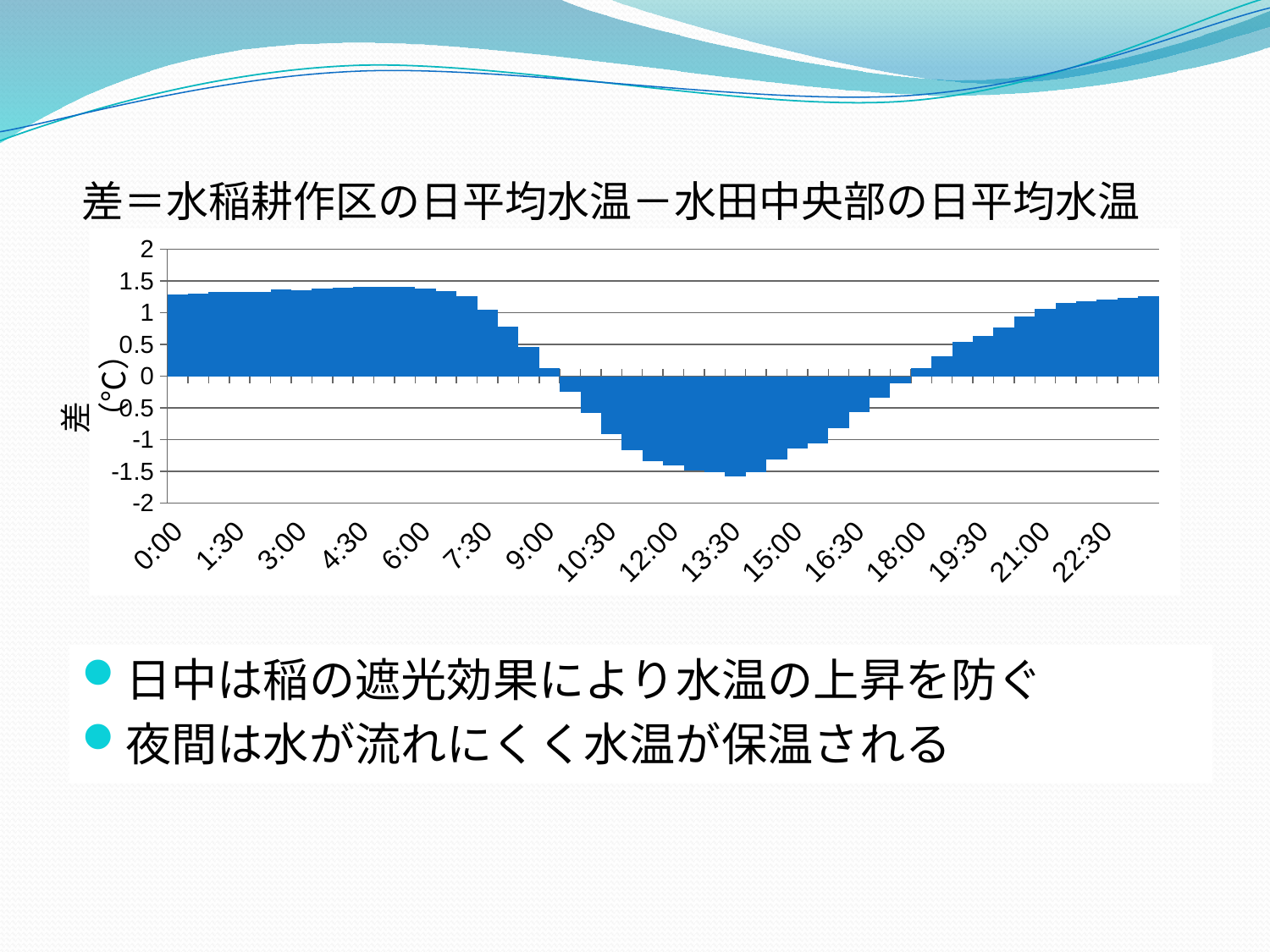

差＝水稲耕作区の日平均水温－水田中央部の日平均水温

### Chart

| Category |  |
|---|---|
| 0 | 1.2831255605381169 |
| 2.0833333333333412E-2 | 1.3055964125560482 |
| 4.1666666666666699E-2 | 1.3278161434977573 |
| 6.25E-2 | 1.321587443946188 |
| 8.3333333333333343E-2 | 1.3296412556053745 |
| 0.10416666666666732 | 1.362376681614349 |
| 0.125 | 1.357529147982057 |
| 0.14583333333333376 | 1.3752645739910307 |
| 0.16666666666666688 | 1.39134529147982 |
| 0.18750000000000044 | 1.4106233183856431 |
| 0.20833333333333376 | 1.402215246636772 |
| 0.22916666666666688 | 1.4043273542600896 |
| 0.25 | 1.3823587443946181 |
| 0.27083333333333293 | 1.335506726457399 |
| 0.29166666666666852 | 1.25457399103139 |
| 0.31250000000000117 | 1.0505201793721974 |
| 0.33333333333333298 | 0.7823452914798237 |
| 0.35416666666666852 | 0.4581524663677145 |
| 0.37500000000000117 | 0.12704484304932806 |
| 0.39583333333333298 | -0.2432735426008969 |
| 0.41666666666666852 | -0.5820538116591958 |
| 0.43750000000000117 | -0.9103094170403586 |
| 0.45833333333333293 | -1.1714439461883401 |
| 0.47916666666666852 | -1.3350000000000006 |
| 0.5 | -1.411905829596412 |
| 0.52083333333333304 | -1.4928834080717501 |
| 0.54166666666666696 | -1.5167757847533643 |
| 0.5625 | -1.5747040358744355 |
| 0.58333333333333259 | -1.51853811659193 |
| 0.60416666666666696 | -1.3168699551569498 |
| 0.62500000000000244 | -1.1416098654708517 |
| 0.64583333333333603 | -1.0542197309417105 |
| 0.66666666666666763 | -0.8191031390134534 |
| 0.6875 | -0.5665336322869957 |
| 0.70833333333333304 | -0.33458744394618933 |
| 0.72916666666666696 | -0.11003587443946232 |
| 0.75000000000000244 | 0.12068161434977565 |
| 0.77083333333333603 | 0.3175964125560538 |
| 0.79166666666666696 | 0.5349461883408074 |
| 0.8125 | 0.6368071748878926 |
| 0.83333333333333304 | 0.7732690582959638 |
| 0.85416666666666696 | 0.9466098654708542 |
| 0.87500000000000244 | 1.0559417040358734 |
| 0.89583333333333304 | 1.1510896860986544 |
| 0.91666666666666696 | 1.1837713004484298 |
| 0.9375 | 1.2079730941703977 |
| 0.95833333333333304 | 1.2283991031390118 |
| 0.97916666666666696 | 1.259955156950672 |
差（℃）
日中は稲の遮光効果により水温の上昇を防ぐ
夜間は水が流れにくく水温が保温される